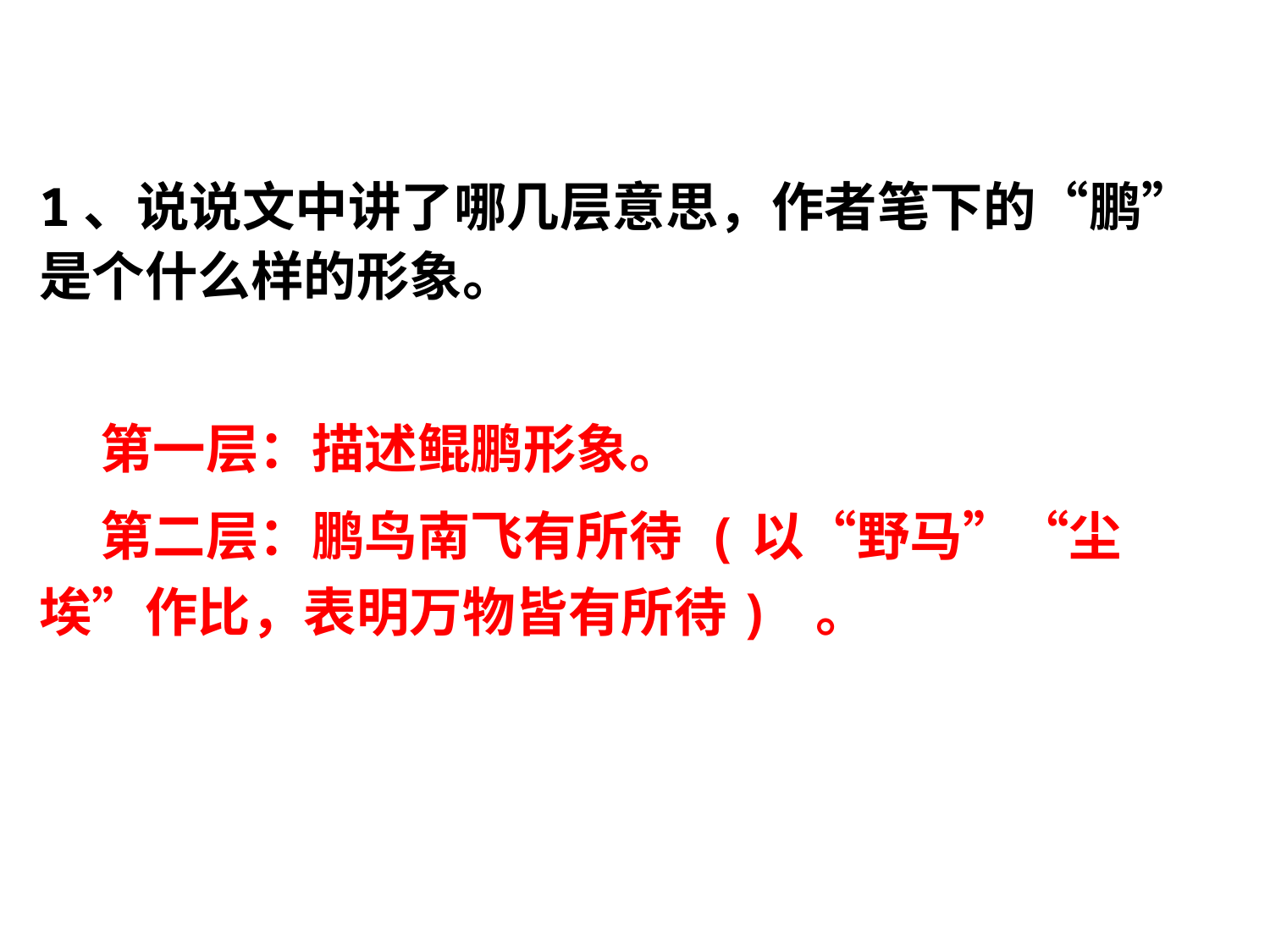

1、说说文中讲了哪几层意思，作者笔下的“鹏”是个什么样的形象。

    第一层：描述鲲鹏形象。
    第二层：鹏鸟南飞有所待 (以“野马”“尘埃”作比，表明万物皆有所待) 。